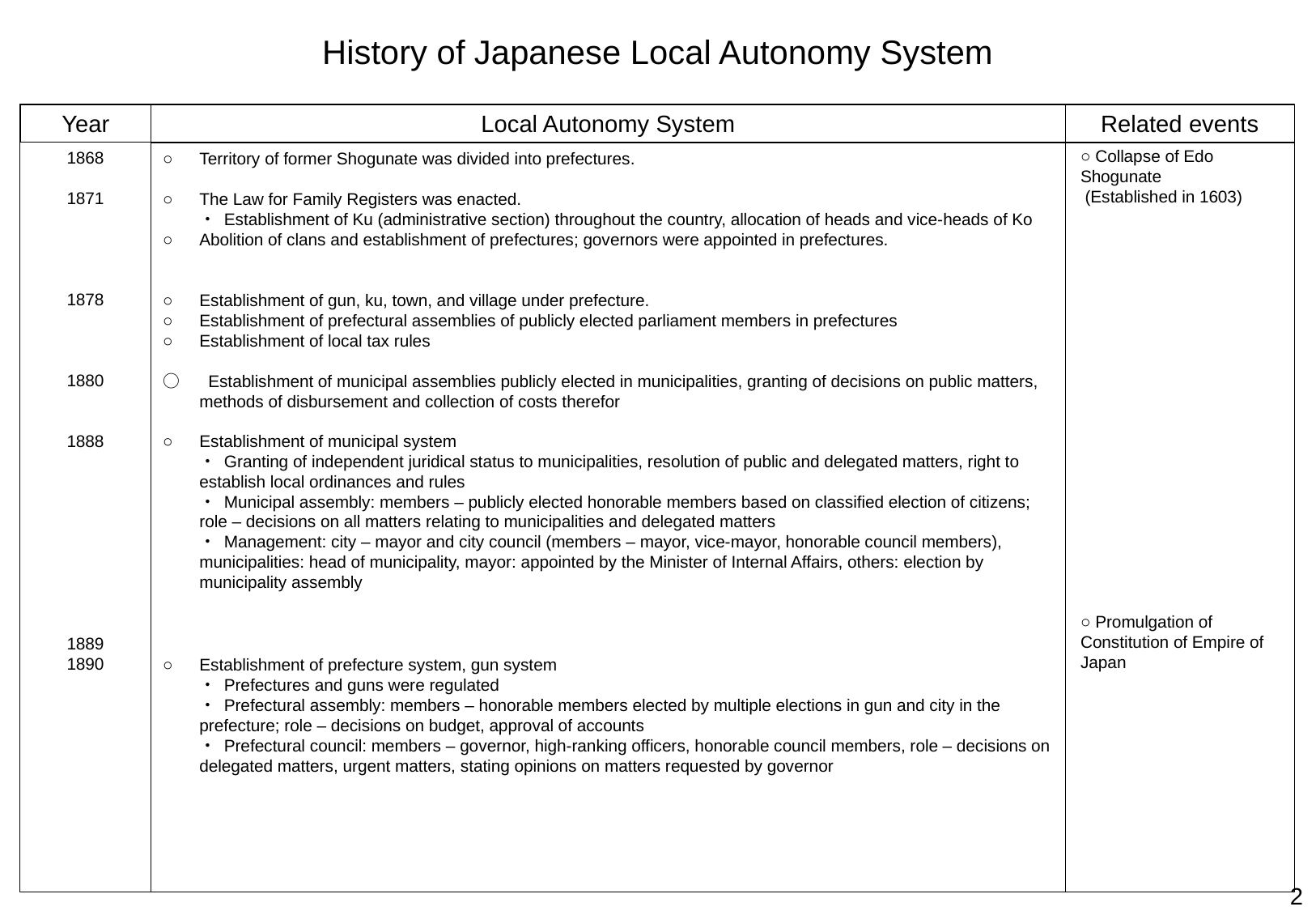

History of Japanese Local Autonomy System
Year
Local Autonomy System
Related events
○ Collapse of Edo Shogunate
 (Established in 1603)

○ Promulgation of Constitution of Empire of Japan
1868

1871

1878

1880

1888

1889
1890
○	Territory of former Shogunate was divided into prefectures.

○	The Law for Family Registers was enacted.
・ Establishment of Ku (administrative section) throughout the country, allocation of heads and vice-heads of Ko
○	Abolition of clans and establishment of prefectures; governors were appointed in prefectures.

○	Establishment of gun, ku, town, and village under prefecture.
○	Establishment of prefectural assemblies of publicly elected parliament members in prefectures
○	Establishment of local tax rules

○　 Establishment of municipal assemblies publicly elected in municipalities, granting of decisions on public matters, methods of disbursement and collection of costs therefor

○	Establishment of municipal system
・ Granting of independent juridical status to municipalities, resolution of public and delegated matters, right to establish local ordinances and rules
・ Municipal assembly: members – publicly elected honorable members based on classified election of citizens; role – decisions on all matters relating to municipalities and delegated matters
・ Management: city – mayor and city council (members – mayor, vice-mayor, honorable council members), municipalities: head of municipality, mayor: appointed by the Minister of Internal Affairs, others: election by municipality assembly
○	Establishment of prefecture system, gun system
・ Prefectures and guns were regulated
・ Prefectural assembly: members – honorable members elected by multiple elections in gun and city in the prefecture; role – decisions on budget, approval of accounts
・ Prefectural council: members – governor, high-ranking officers, honorable council members, role – decisions on delegated matters, urgent matters, stating opinions on matters requested by governor
2